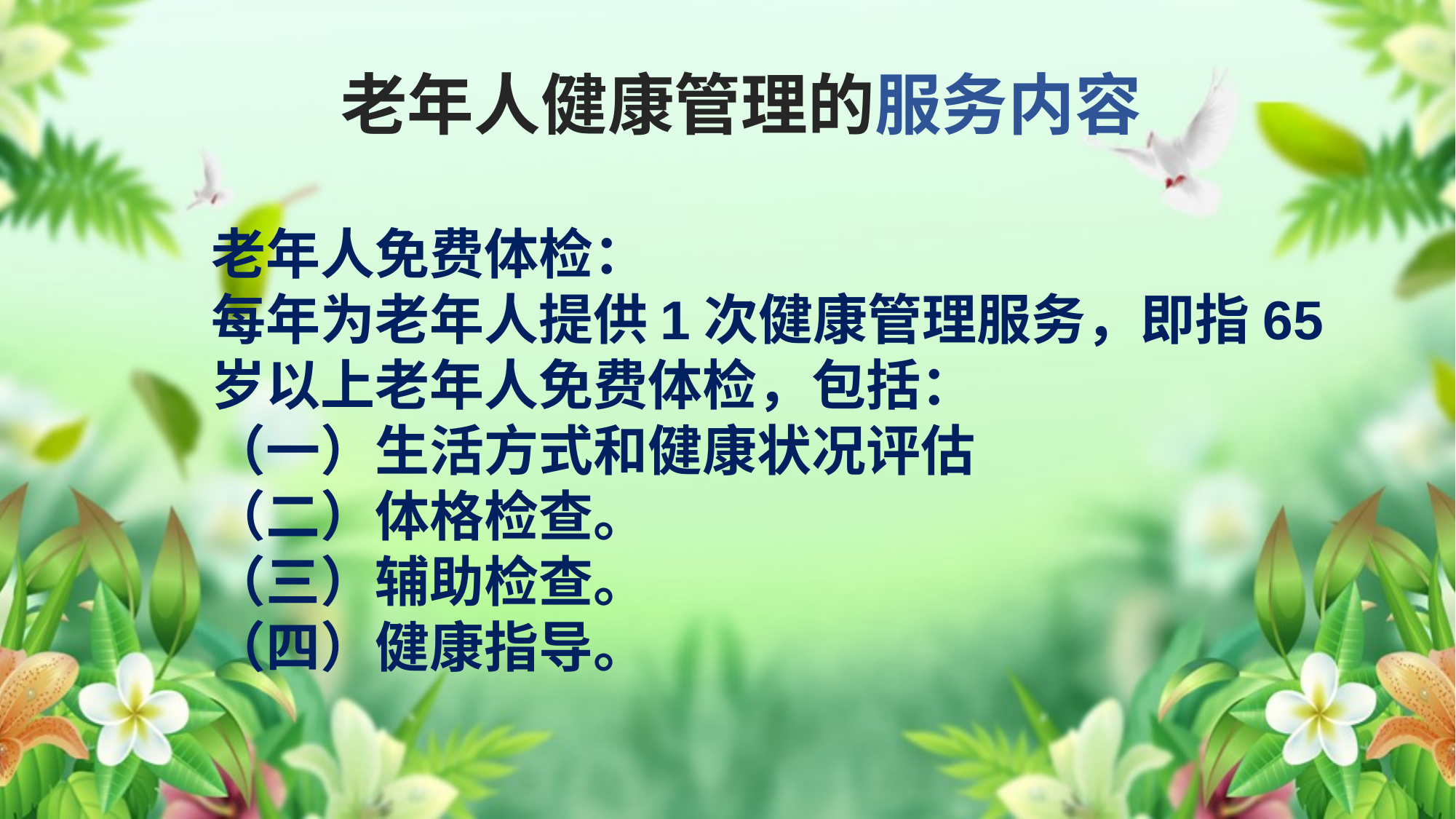

老年人健康管理的服务内容

老年人免费体检：
每年为老年人提供1次健康管理服务，即指65岁以上老年人免费体检，包括：
（一）生活方式和健康状况评估
（二）体格检查。
（三）辅助检查。
（四）健康指导。